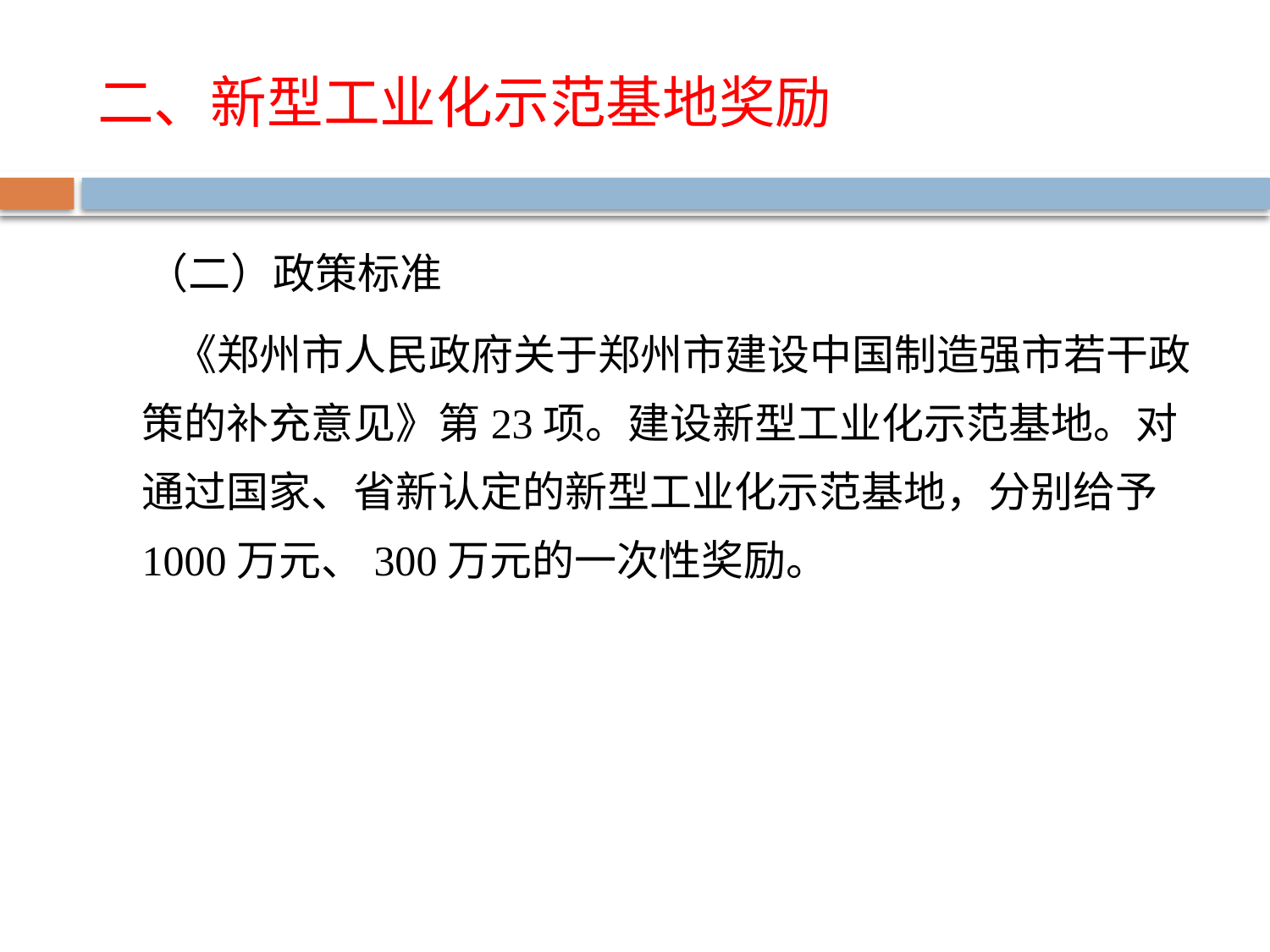

# 二、新型工业化示范基地奖励
    （二）政策标准
       《郑州市人民政府关于郑州市建设中国制造强市若干政策的补充意见》第23项。建设新型工业化示范基地。对通过国家、省新认定的新型工业化示范基地，分别给予1000万元、300万元的一次性奖励。